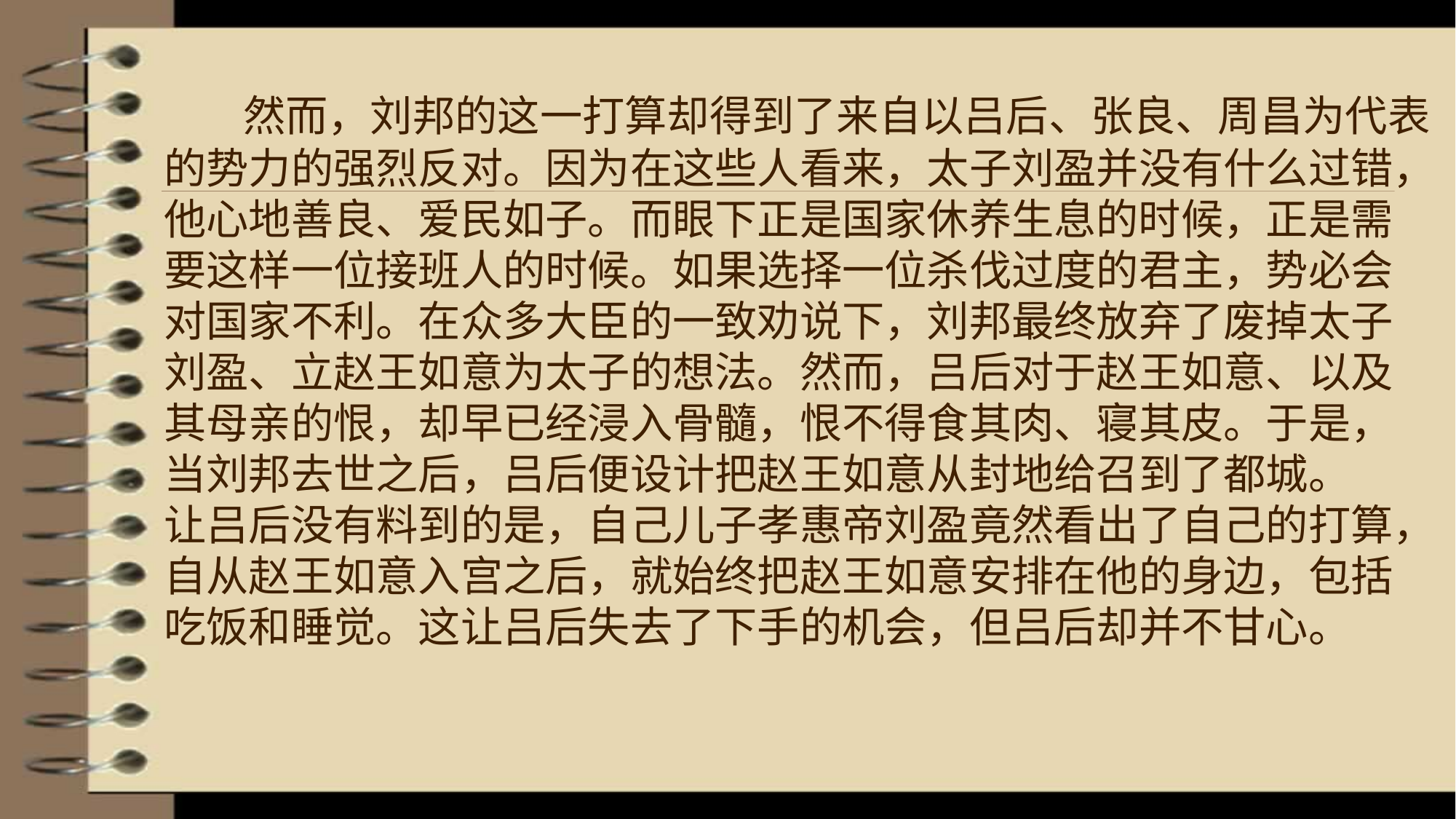

然而，刘邦的这一打算却得到了来自以吕后、张良、周昌为代表的势力的强烈反对。因为在这些人看来，太子刘盈并没有什么过错，他心地善良、爱民如子。而眼下正是国家休养生息的时候，正是需要这样一位接班人的时候。如果选择一位杀伐过度的君主，势必会对国家不利。在众多大臣的一致劝说下，刘邦最终放弃了废掉太子刘盈、立赵王如意为太子的想法。然而，吕后对于赵王如意、以及其母亲的恨，却早已经浸入骨髓，恨不得食其肉、寝其皮。于是，当刘邦去世之后，吕后便设计把赵王如意从封地给召到了都城。
让吕后没有料到的是，自己儿子孝惠帝刘盈竟然看出了自己的打算，自从赵王如意入宫之后，就始终把赵王如意安排在他的身边，包括吃饭和睡觉。这让吕后失去了下手的机会，但吕后却并不甘心。